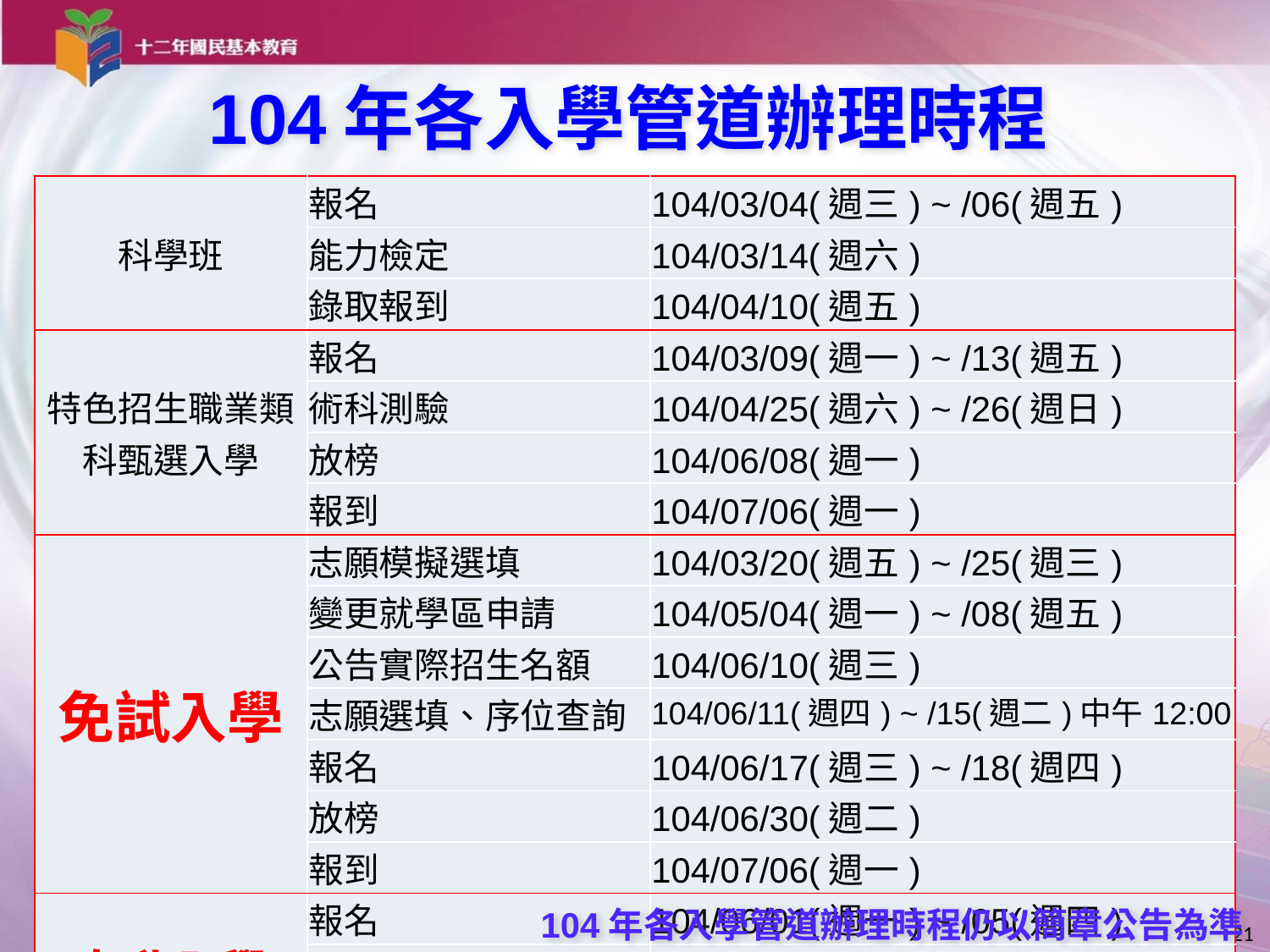

104年各入學管道辦理時程
| 科學班 | 報名 | 104/03/04(週三) ~ /06(週五) |
| --- | --- | --- |
|  | 能力檢定 | 104/03/14(週六) |
|  | 錄取報到 | 104/04/10(週五) |
| 特色招生職業類科甄選入學 | 報名 | 104/03/09(週一) ~ /13(週五) |
|  | 術科測驗 | 104/04/25(週六) ~ /26(週日) |
|  | 放榜 | 104/06/08(週一) |
|  | 報到 | 104/07/06(週一) |
| 免試入學 | 志願模擬選填 | 104/03/20(週五) ~ /25(週三) |
|  | 變更就學區申請 | 104/05/04(週一) ~ /08(週五) |
|  | 公告實際招生名額 | 104/06/10(週三) |
|  | 志願選填、序位查詢 | 104/06/11(週四) ~ /15(週二)中午12:00 |
|  | 報名 | 104/06/17(週三) ~ /18(週四) |
|  | 放榜 | 104/06/30(週二) |
|  | 報到 | 104/07/06(週一) |
| 直升入學 | 報名 | 104/06/01(週一) ~ /05(週四) |
|  | 放榜 | 104/06/07(週日) |
|  | 報到 | 104/06/08(週一) ~ /09(週二) |
104年各入學管道辦理時程仍以簡章公告為準